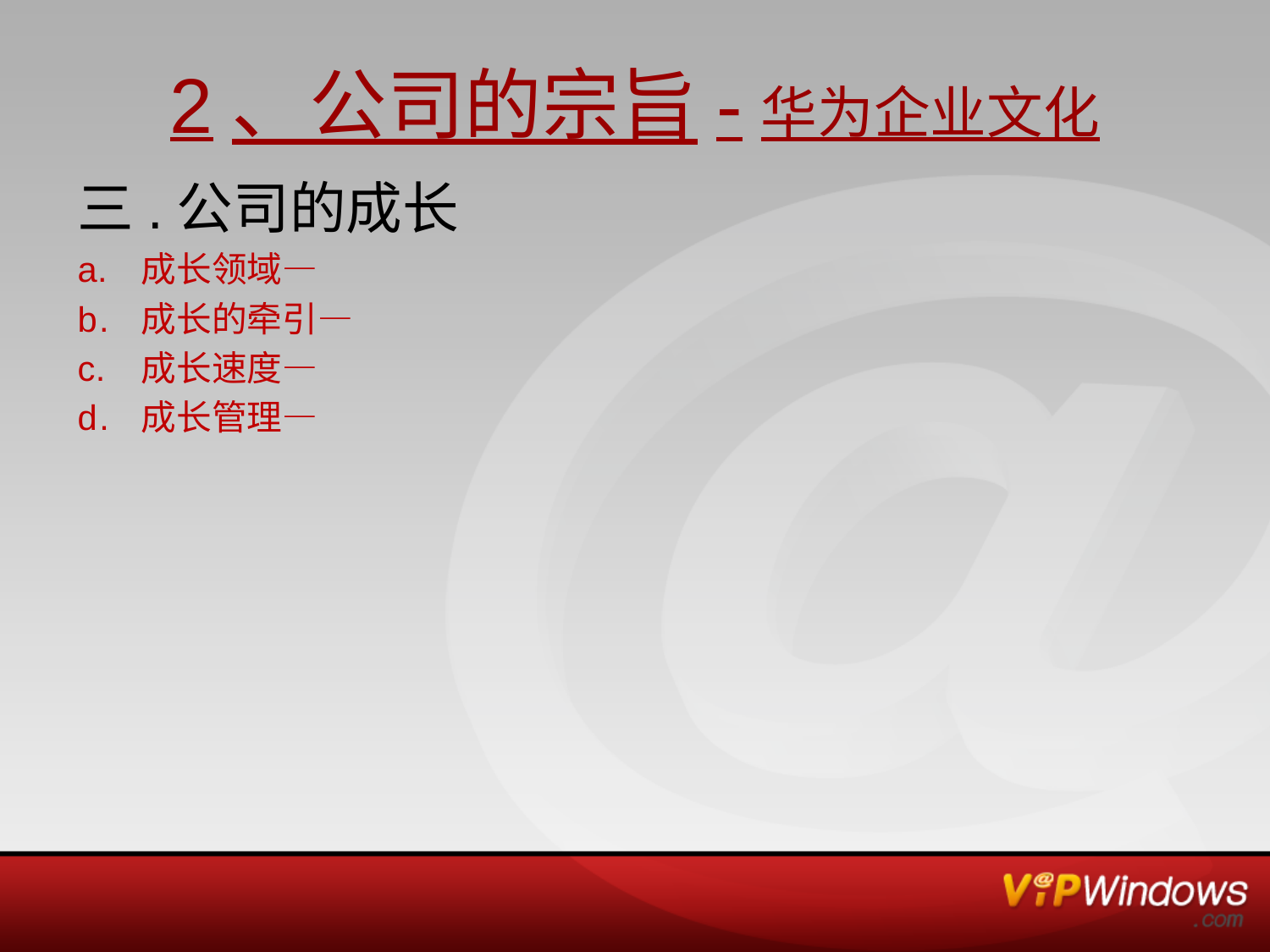

# 2、公司的宗旨-华为企业文化
三.公司的成长
成长领域—
成长的牵引—
成长速度—
成长管理—